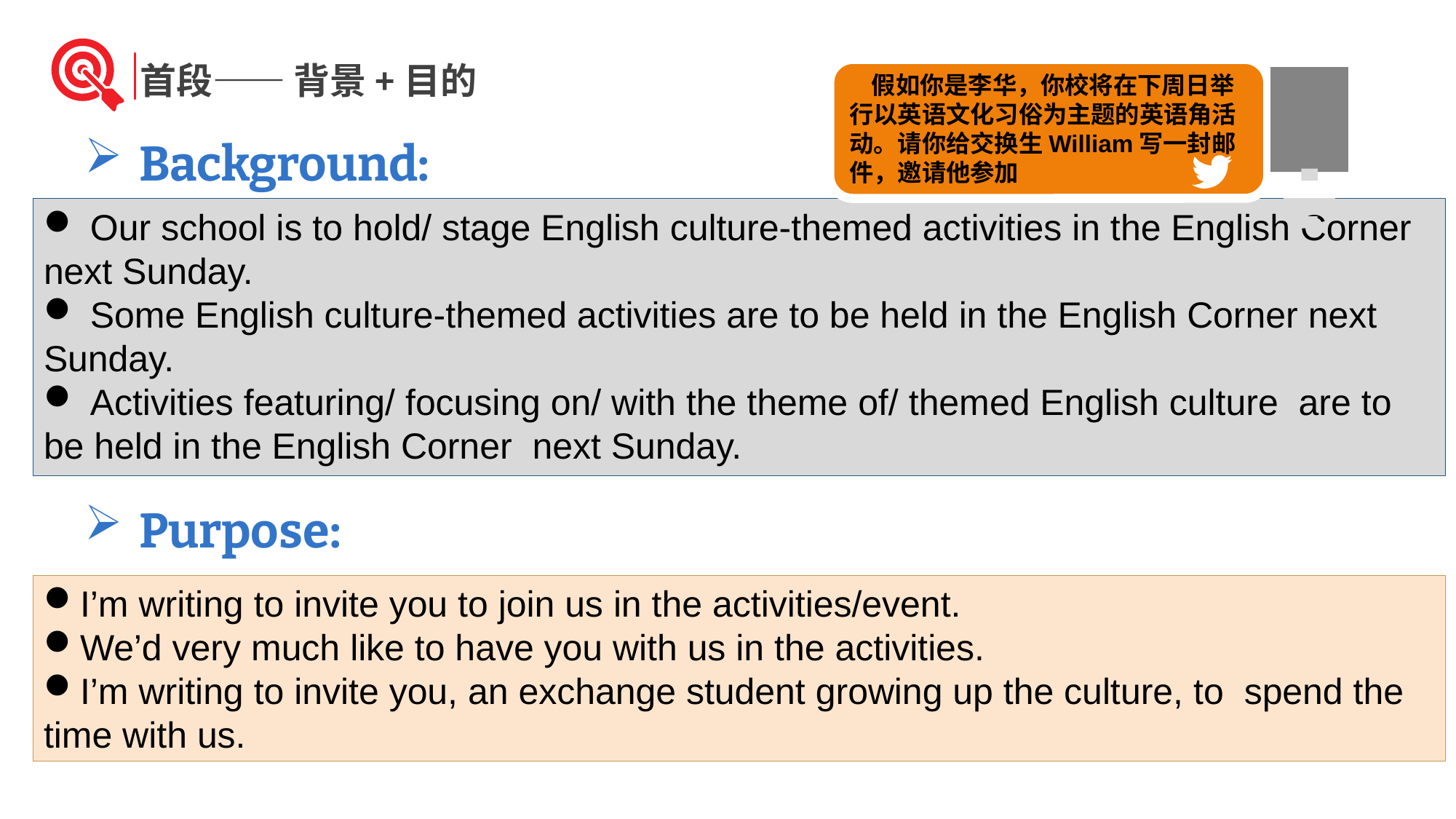

首段—— 背景+目的

   假如你是李华，你校将在下周日举行以英语文化习俗为主题的英语角活动。请你给交换生William写一封邮件，邀请他参加

Background:

 Our school is to hold/ stage English culture-themed activities in the English Corner next Sunday.
 Some English culture-themed activities are to be held in the English Corner next Sunday.
 Activities featuring/ focusing on/ with the theme of/ themed English culture  are to be held in the English Corner  next Sunday.

Purpose:
I’m writing to invite you to join us in the activities/event.
We’d very much like to have you with us in the activities.
I’m writing to invite you, an exchange student growing up the culture, to  spend the time with us.